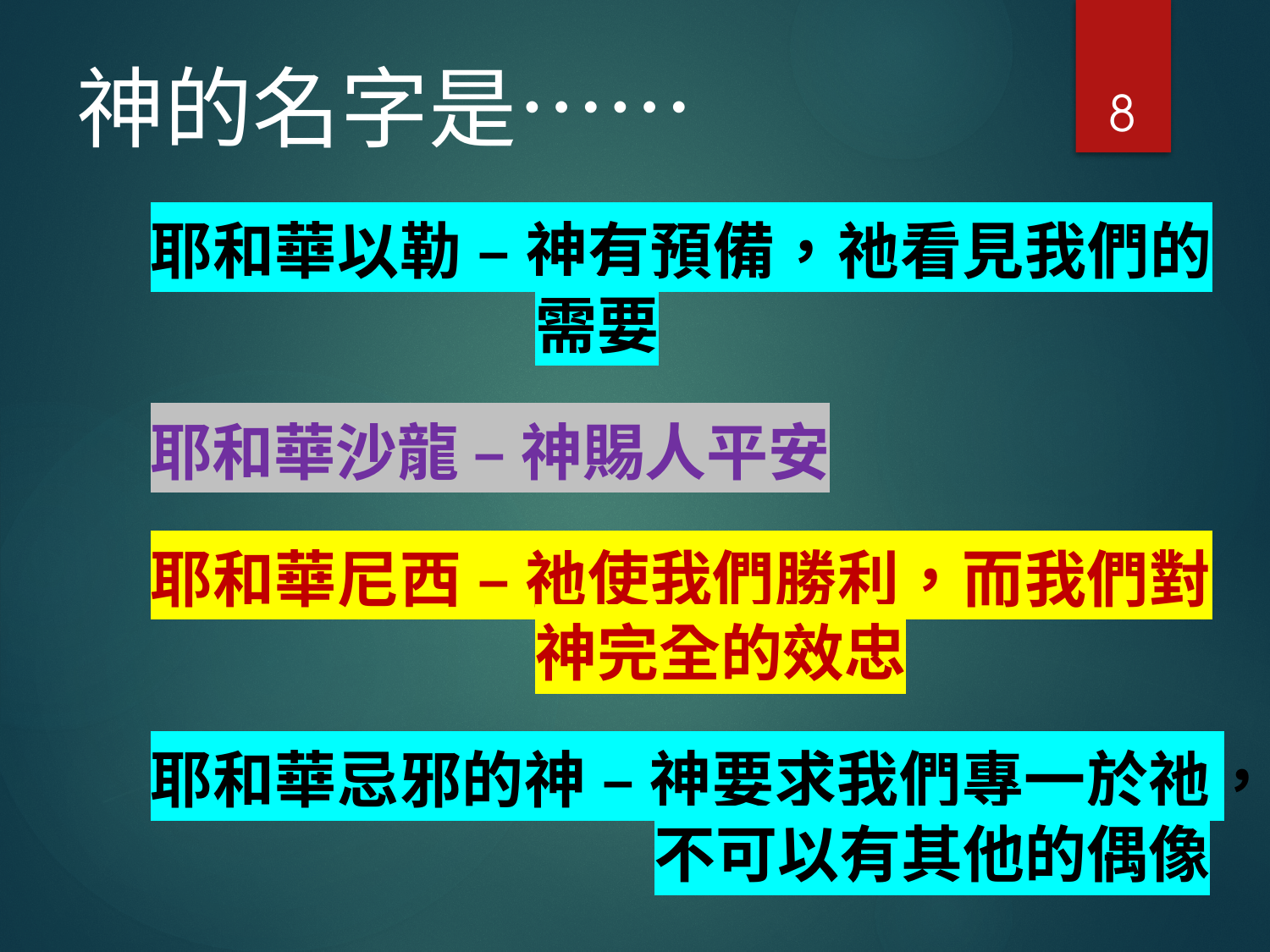

8
# 神的名字是……
耶和華以勒 – 神有預備，祂看見我們的需要
耶和華沙龍 – 神賜人平安
耶和華尼西 – 祂使我們勝利，而我們對神完全的效忠
耶和華忌邪的神 – 神要求我們專一於祂，不可以有其他的偶像